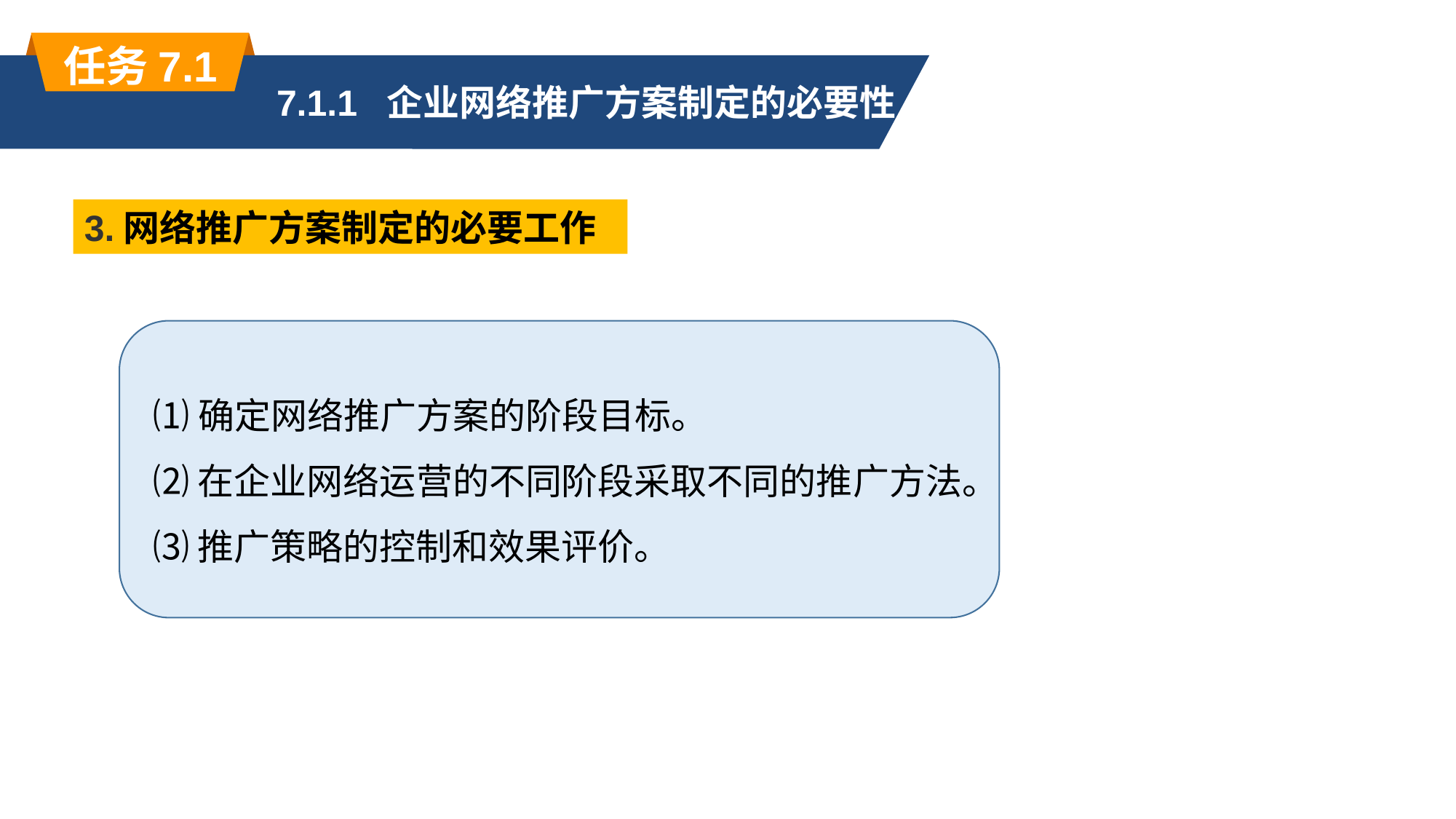

任务7.1

7.1.1  企业网络推广方案制定的必要性
3.网络推广方案制定的必要工作
 ⑴确定网络推广方案的阶段目标。
 ⑵在企业网络运营的不同阶段采取不同的推广方法。
 ⑶推广策略的控制和效果评价。